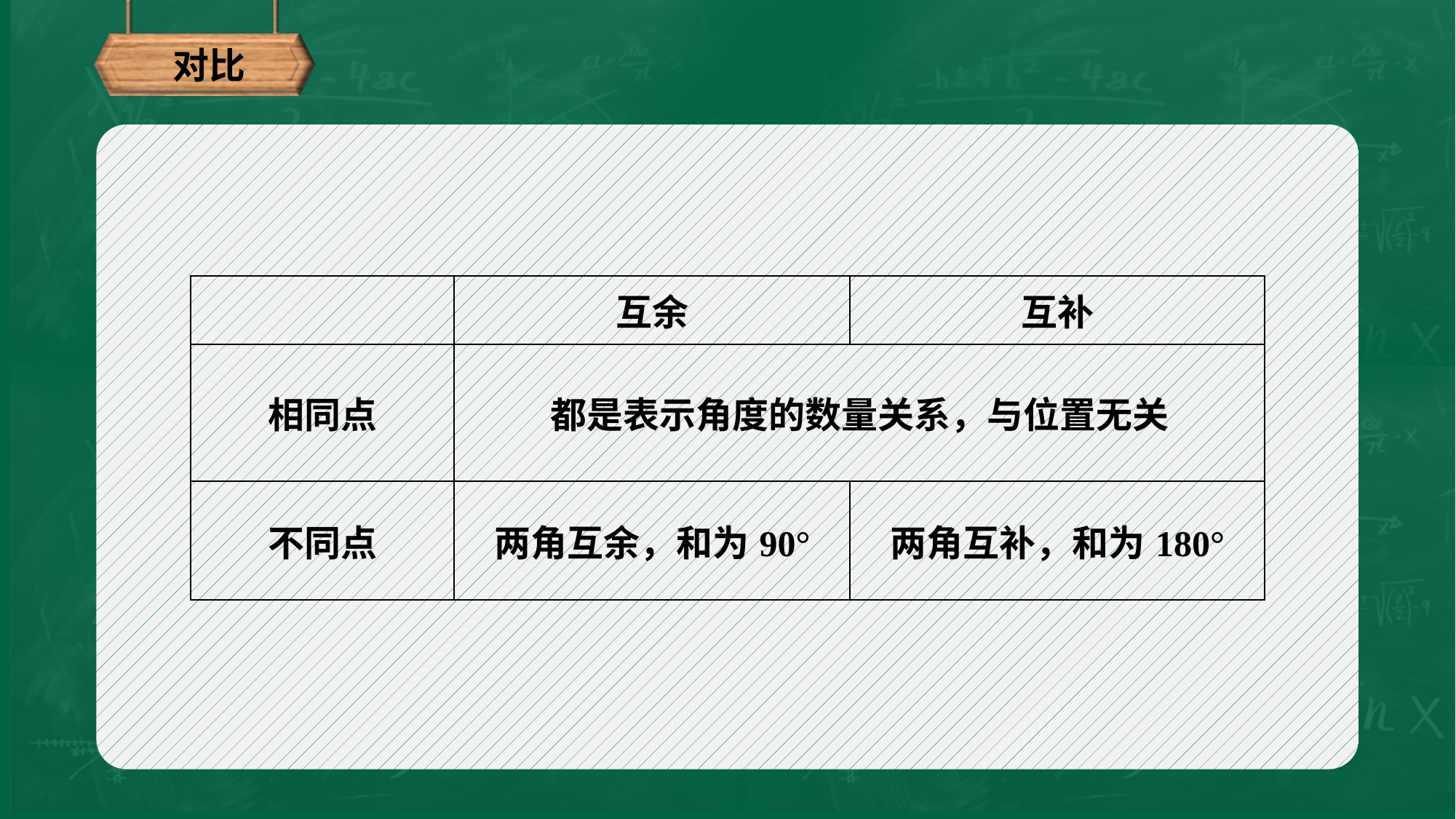

对比
|  | 互余 | 互补 |
| --- | --- | --- |
| 相同点 | 都是表示角度的数量关系，与位置无关 |  |
| 不同点 | 两角互余，和为90° | 两角互补，和为180° |